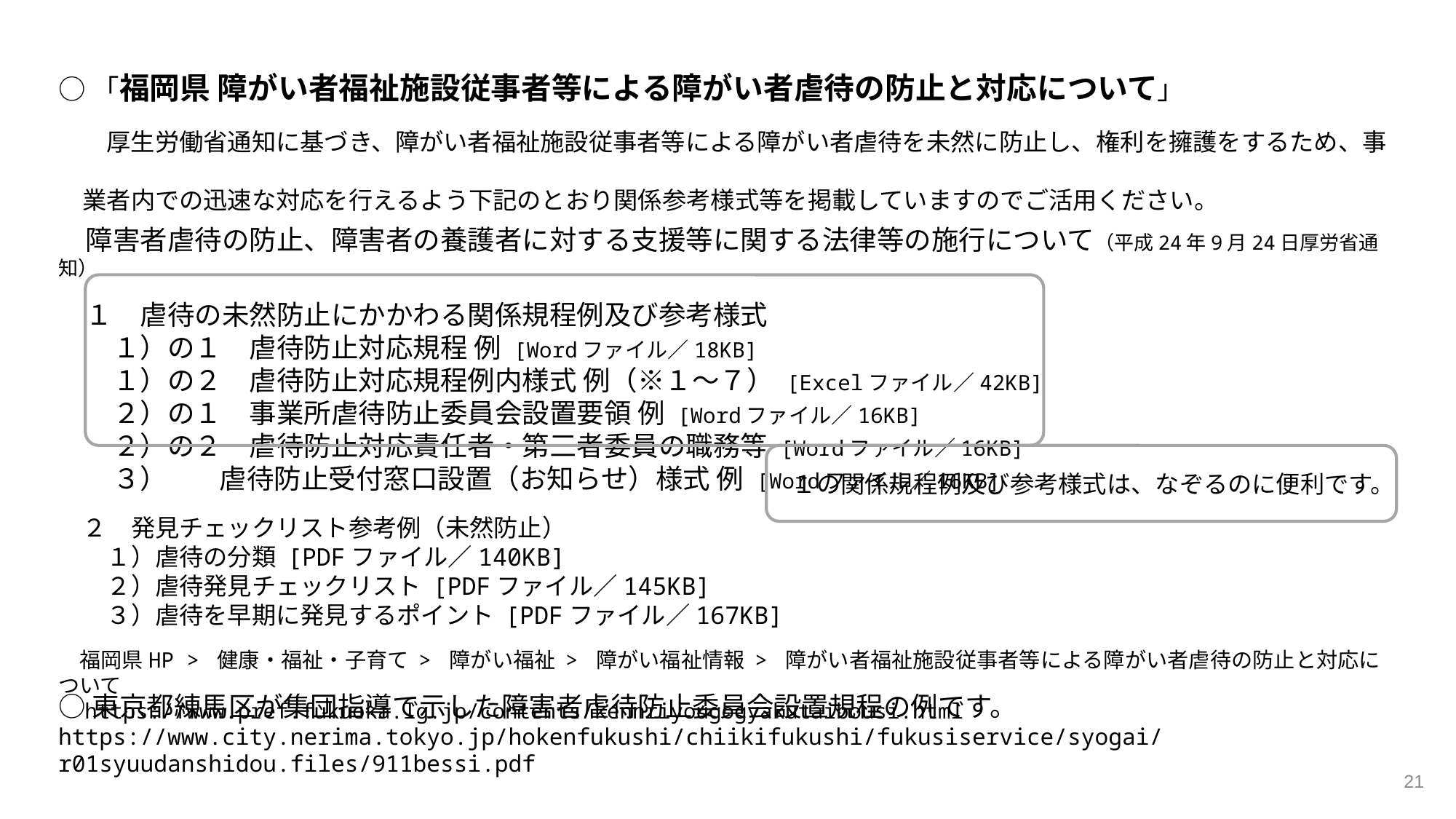

○「福岡県 障がい者福祉施設従事者等による障がい者虐待の防止と対応について」

　　厚生労働省通知に基づき、障がい者福祉施設従事者等による障がい者虐待を未然に防止し、権利を擁護をするため、事
　業者内での迅速な対応を行えるよう下記のとおり関係参考様式等を掲載していますのでご活用ください。

　障害者虐待の防止、障害者の養護者に対する支援等に関する法律等の施行について（平成24年9月24日厚労省通知）

　１　虐待の未然防止にかかわる関係規程例及び参考様式
　　１）の１　虐待防止対応規程 例 [Wordファイル／18KB]
　　１）の２　虐待防止対応規程例内様式 例（※１～７） [Excelファイル／42KB]
　　２）の１　事業所虐待防止委員会設置要領 例 [Wordファイル／16KB]
　　２）の２　虐待防止対応責任者・第三者委員の職務等 [Wordファイル／16KB]
　　３）　    虐待防止受付窓口設置（お知らせ）様式 例 [Wordファイル／16KB]

　２　発見チェックリスト参考例（未然防止）
　　１）虐待の分類 [PDFファイル／140KB]
　　２）虐待発見チェックリスト [PDFファイル／145KB]
　　３）虐待を早期に発見するポイント [PDFファイル／167KB]

　福岡県HP > 健康・福祉・子育て > 障がい福祉 > 障がい福祉情報 > 障がい者福祉施設従事者等による障がい者虐待の防止と対応について
　https://www.pref.fukuoka.lg.jp/contents/kennriyougogyakutaibousi.html

１の関係規程例及び参考様式は、なぞるのに便利です。
○東京都練馬区が集団指導で示した障害者虐待防止委員会設置規程の例です。
https://www.city.nerima.tokyo.jp/hokenfukushi/chiikifukushi/fukusiservice/syogai/r01syuudanshidou.files/911bessi.pdf
21